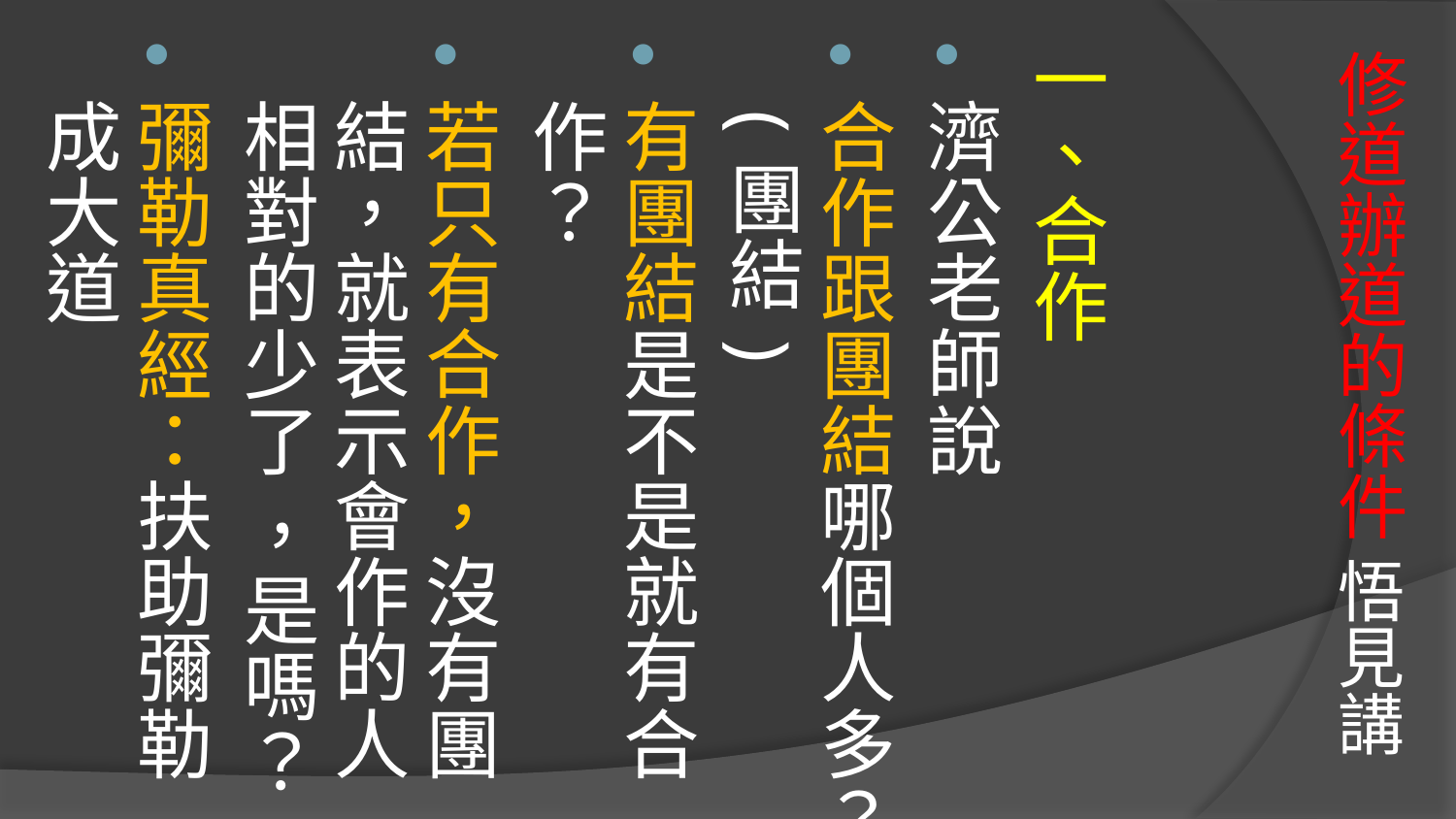

# 修道辦道的條件 悟見講
一、合作
濟公老師說
合作跟團結哪個人多？(團結)
有團結是不是就有合作？
若只有合作，沒有團結，就表示會作的人相對的少了 ，是嗎？
彌勒真經：扶助彌勒成大道